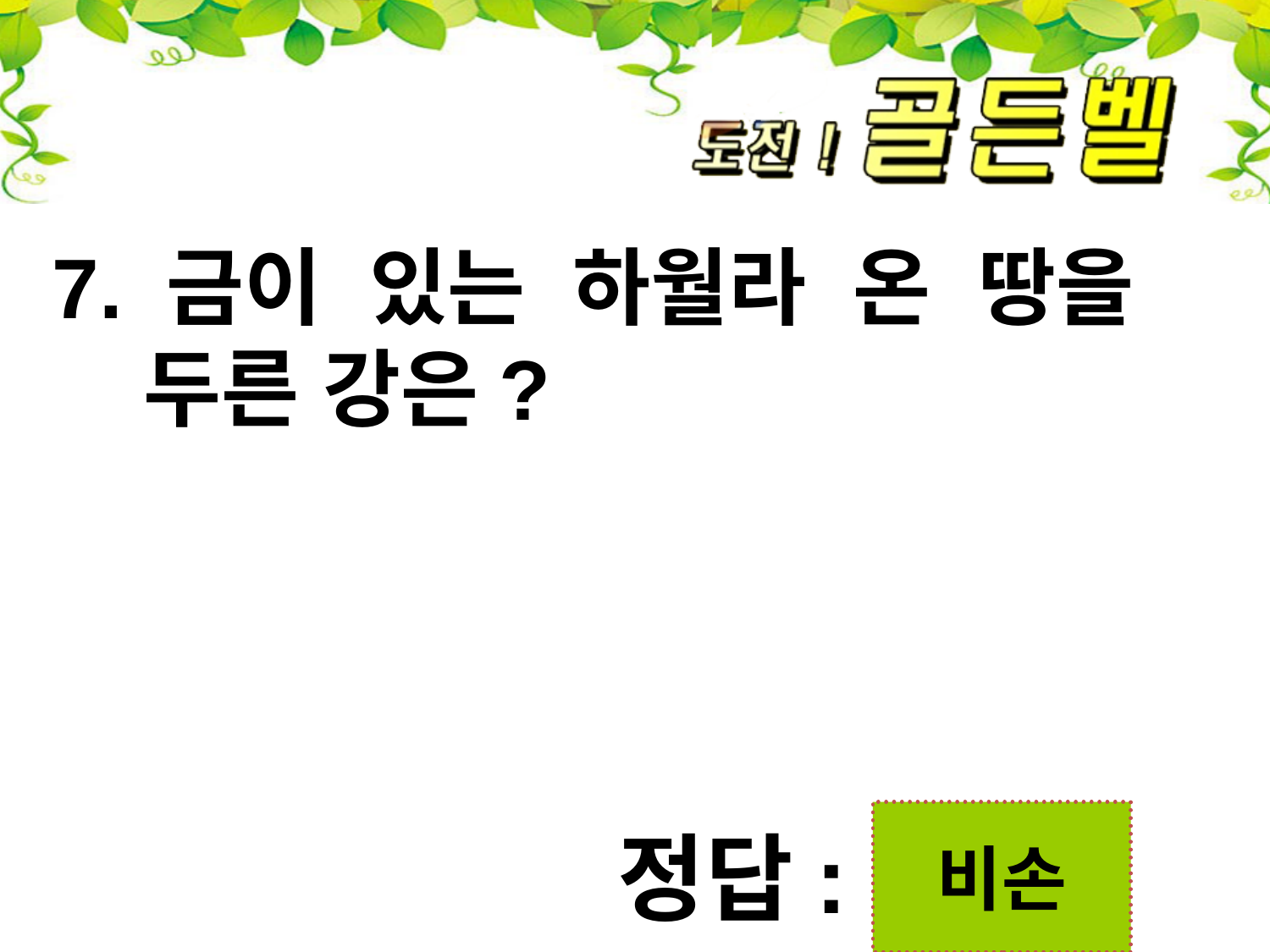

7. 금이  있는  하월라  온  땅을
   두른 강은?
첨성대
비손
정답: